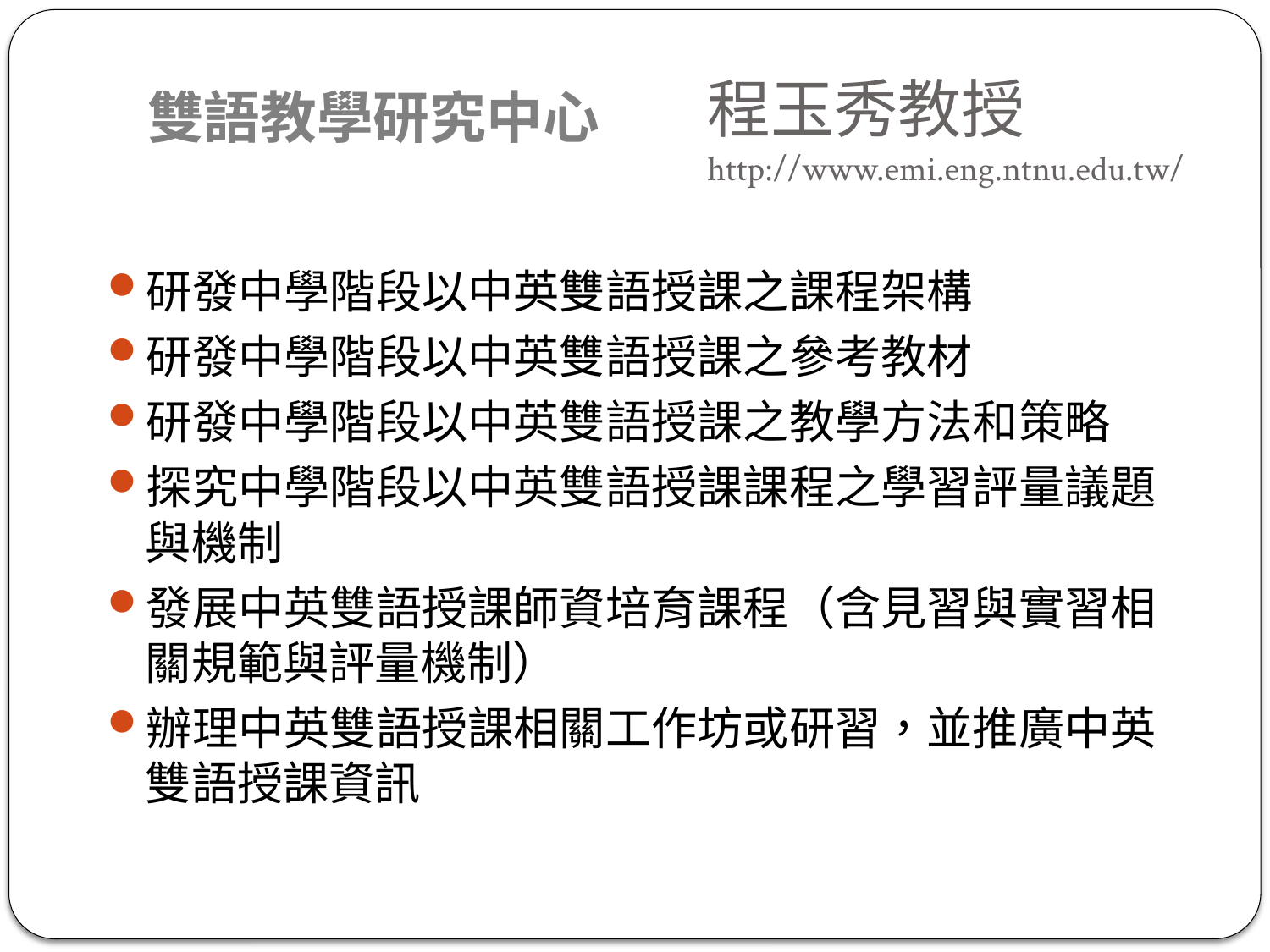

# 程玉秀教授 http://www.emi.eng.ntnu.edu.tw/
雙語教學研究中心

研發中學階段以中英雙語授課之課程架構
研發中學階段以中英雙語授課之參考教材
研發中學階段以中英雙語授課之教學方法和策略
探究中學階段以中英雙語授課課程之學習評量議題與機制
發展中英雙語授課師資培育課程（含見習與實習相關規範與評量機制）
辦理中英雙語授課相關工作坊或研習，並推廣中英雙語授課資訊